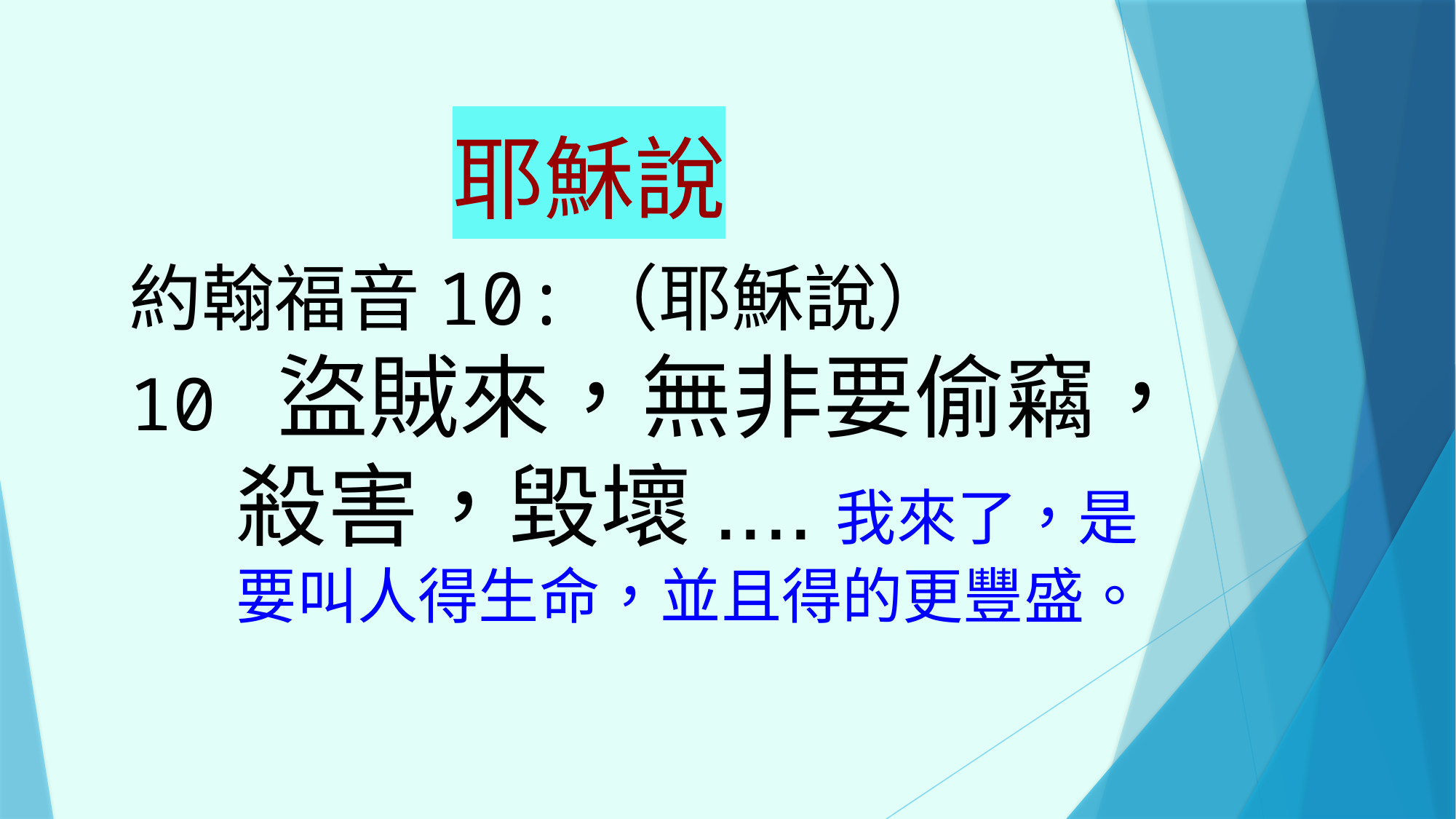

耶穌說
約翰福音10:（耶穌說）
10 盜賊來，無非要偷竊，殺害，毀壞....我來了，是要叫人得生命，並且得的更豐盛。